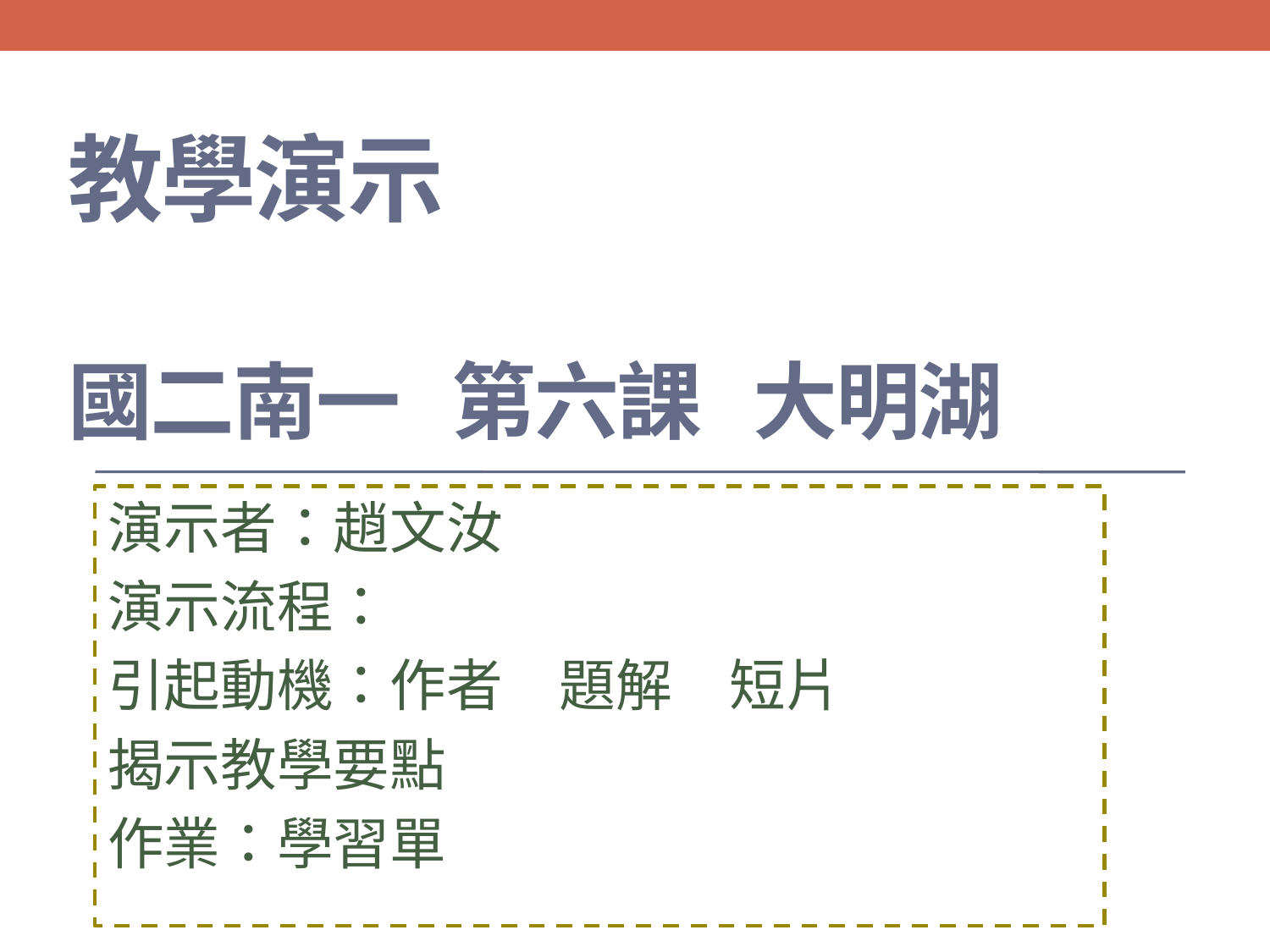

# 教學演示 國二南一   第六課   大明湖
演示者：趙文汝
演示流程：
引起動機：作者　題解　短片
揭示教學要點
作業：學習單